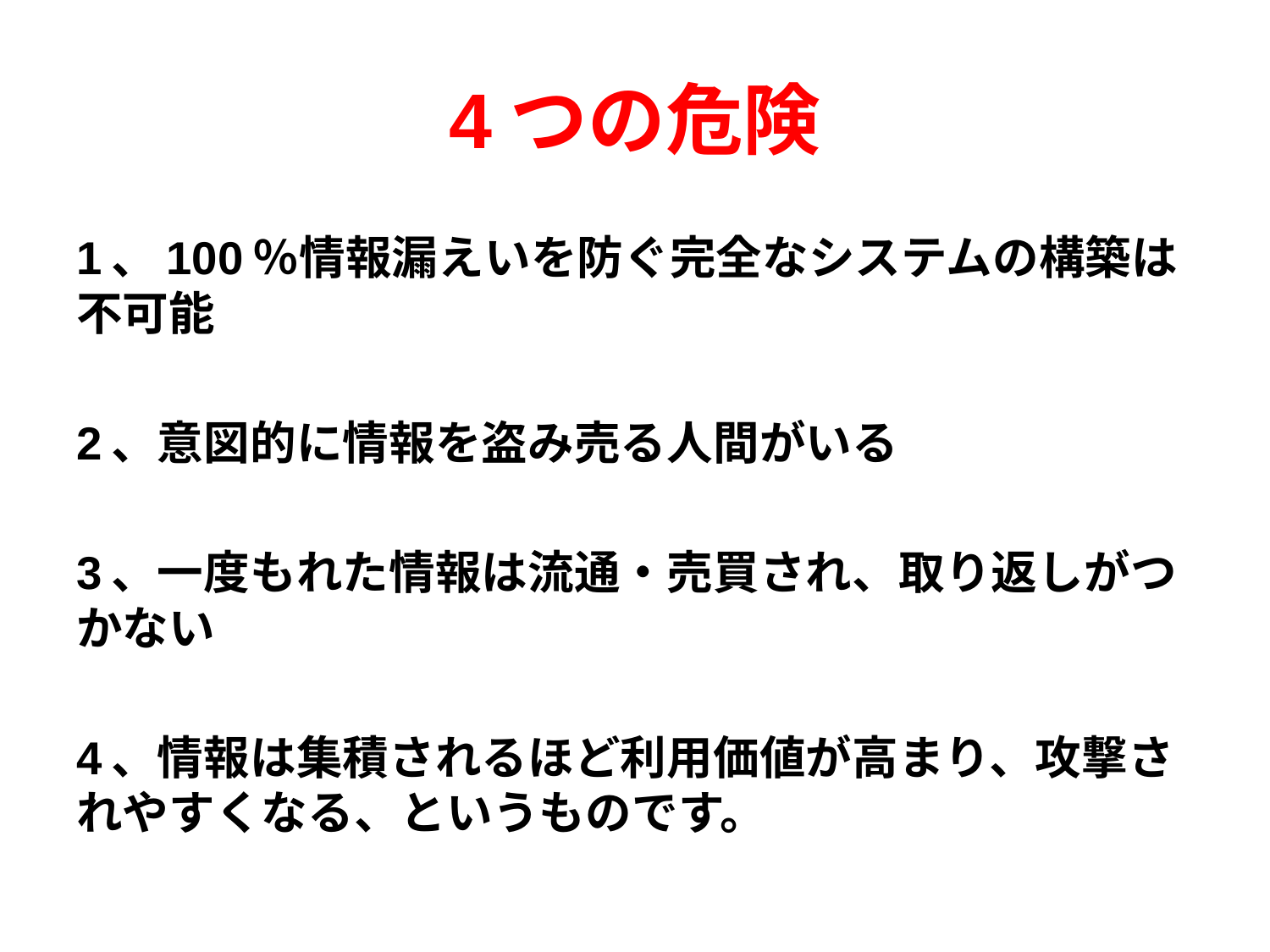

# 4つの危険
1、100％情報漏えいを防ぐ完全なシステムの構築は不可能

2、意図的に情報を盗み売る人間がいる

3、一度もれた情報は流通・売買され、取り返しがつかない

4、情報は集積されるほど利用価値が高まり、攻撃されやすくなる、というものです。